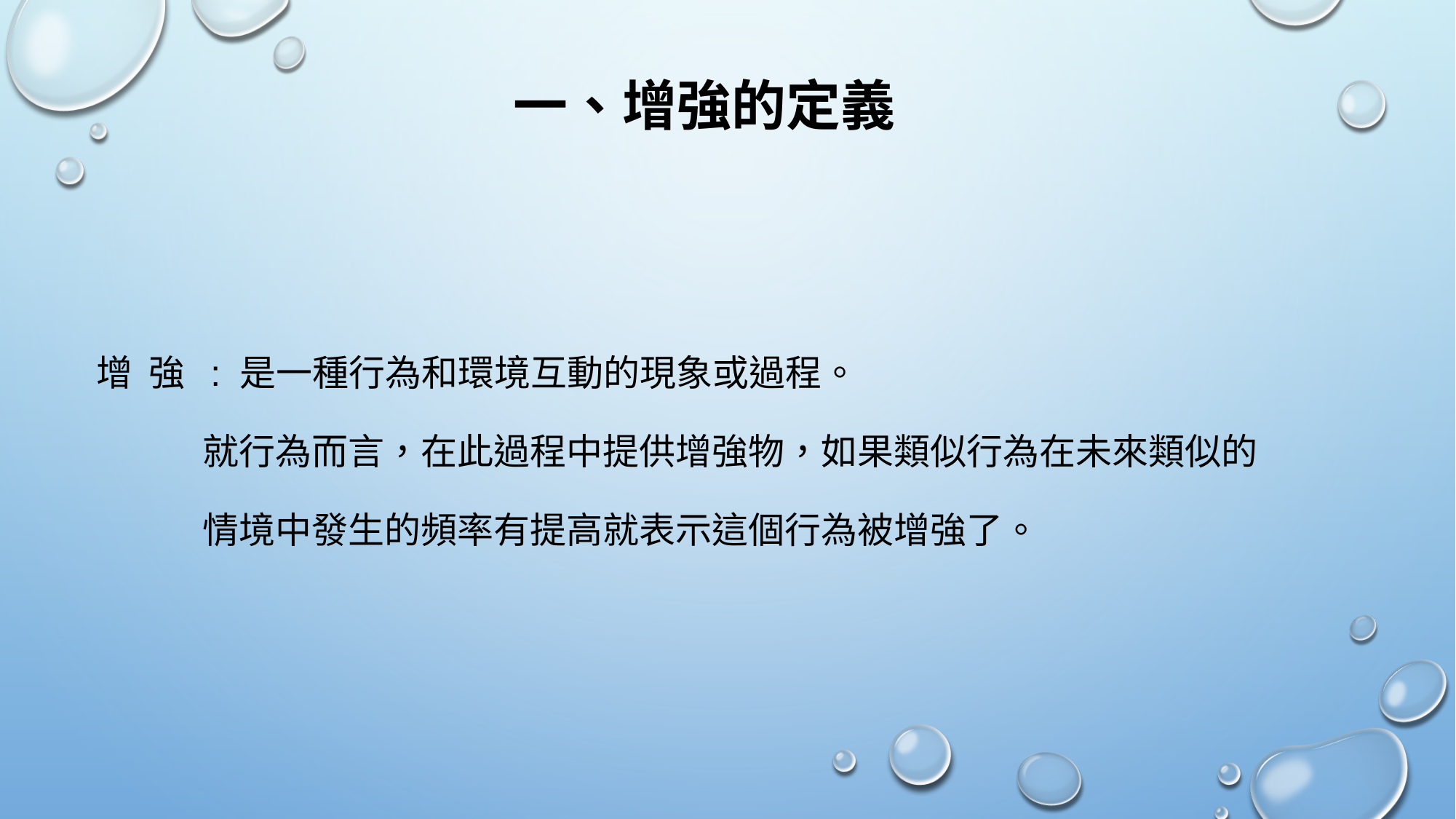

一、增強的定義
# 增  強  : 是一種行為和環境互動的現象或過程。 就行為而言，在此過程中提供增強物，如果類似行為在未來類似的 情境中發生的頻率有提高就表示這個行為被增強了。